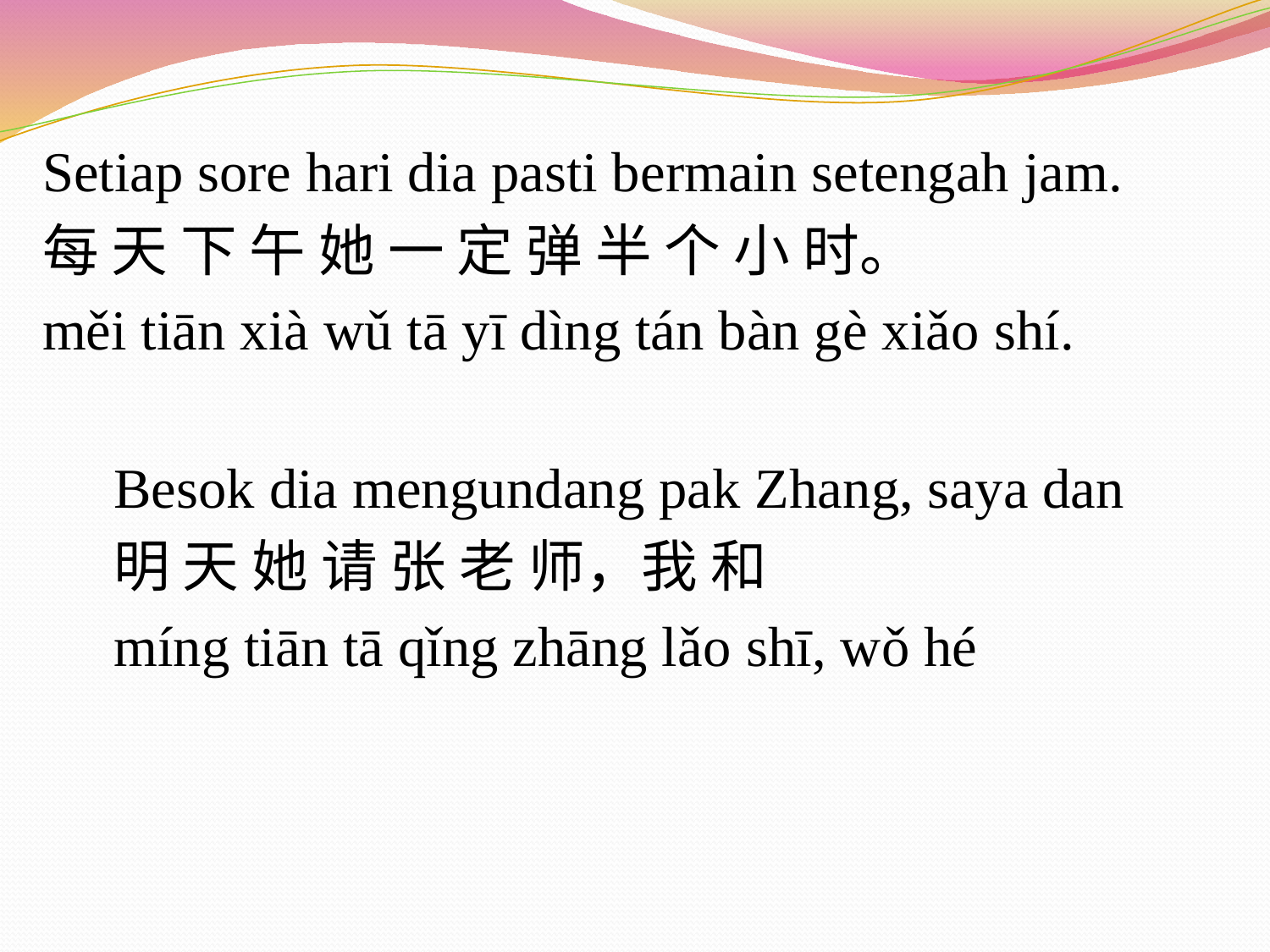

Setiap sore hari dia pasti bermain setengah jam.
每 天 下 午 她 一 定 弹 半 个 小 时。
měi tiān xià wǔ tā yī dìng tán bàn gè xiǎo shí.

	Besok dia mengundang pak Zhang, saya dan
	明 天 她 请 张 老 师，我 和
	míng tiān tā qǐng zhāng lǎo shī, wǒ hé